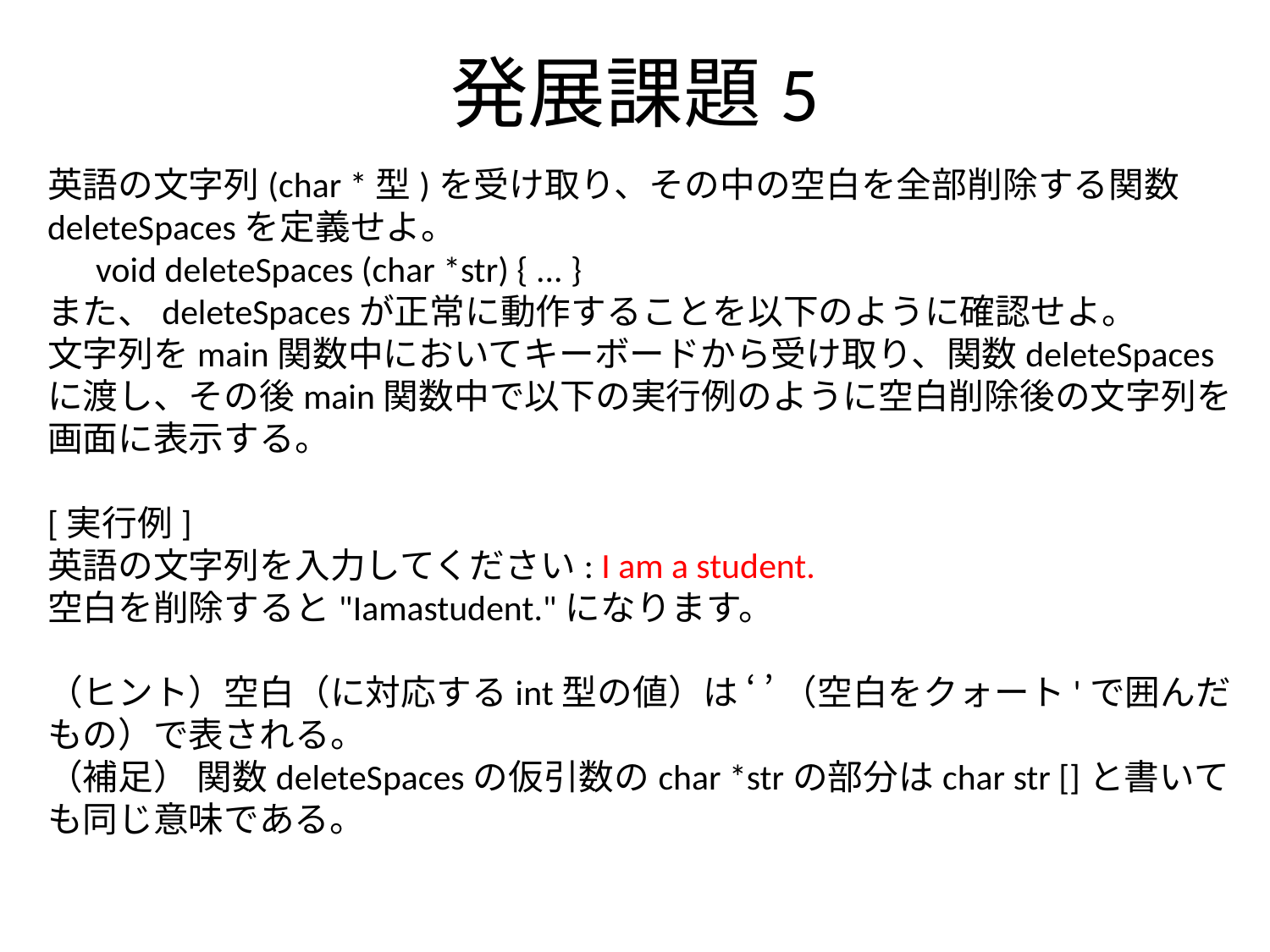

# 発展課題5
英語の文字列(char *型)を受け取り、その中の空白を全部削除する関数deleteSpacesを定義せよ。
      void deleteSpaces (char *str) { ... }
また、deleteSpacesが正常に動作することを以下のように確認せよ。
文字列をmain関数中においてキーボードから受け取り、関数deleteSpacesに渡し、その後main関数中で以下の実行例のように空白削除後の文字列を画面に表示する。

[実行例]
英語の文字列を入力してください: I am a student.
空白を削除すると"Iamastudent."になります。

（ヒント）空白（に対応するint型の値）は ‘ ’ （空白をクォート'で囲んだもの）で表される。
（補足） 関数deleteSpacesの仮引数のchar *strの部分はchar str []と書いても同じ意味である。